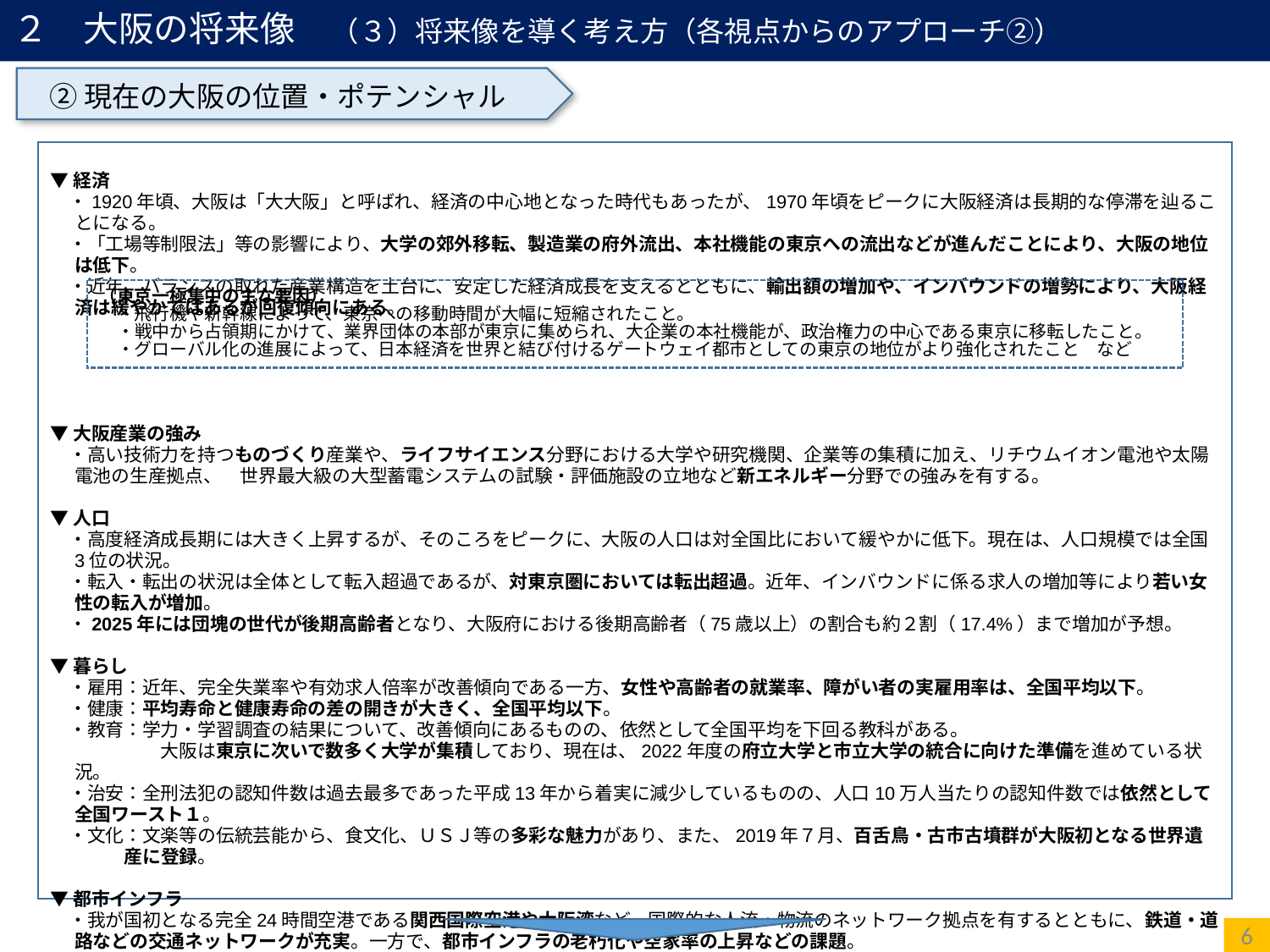

# ２　大阪の将来像　（３）将来像を導く考え方（各視点からのアプローチ②）

②現在の大阪の位置・ポテンシャル

▼経済
　・1920年頃、大阪は「大大阪」と呼ばれ、経済の中心地となった時代もあったが、1970年頃をピークに大阪経済は長期的な停滞を辿ることになる。
　・「工場等制限法」等の影響により、大学の郊外移転、製造業の府外流出、本社機能の東京への流出などが進んだことにより、大阪の地位は低下。
　・近年、バランスの取れた産業構造を土台に、安定した経済成長を支えるとともに、輸出額の増加や、インバウンドの増勢により、大阪経済は緩やかではあるが回復傾向にある。

▼大阪産業の強み
　・高い技術力を持つものづくり産業や、ライフサイエンス分野における大学や研究機関、企業等の集積に加え、リチウムイオン電池や太陽電池の生産拠点、　世界最大級の大型蓄電システムの試験・評価施設の立地など新エネルギー分野での強みを有する。

▼人口
　・高度経済成長期には大きく上昇するが、そのころをピークに、大阪の人口は対全国比において緩やかに低下。現在は、人口規模では全国3位の状況。
　・転入・転出の状況は全体として転入超過であるが、対東京圏においては転出超過。近年、インバウンドに係る求人の増加等により若い女性の転入が増加。
　・2025年には団塊の世代が後期高齢者となり、大阪府における後期高齢者（75歳以上）の割合も約２割（17.4%）まで増加が予想。

▼暮らし
　・雇用：近年、完全失業率や有効求人倍率が改善傾向である一方、女性や高齢者の就業率、障がい者の実雇用率は、全国平均以下。
　・健康：平均寿命と健康寿命の差の開きが大きく、全国平均以下。
　・教育：学力・学習調査の結果について、改善傾向にあるものの、依然として全国平均を下回る教科がある。
　　　　　　大阪は東京に次いで数多く大学が集積しており、現在は、2022年度の府立大学と市立大学の統合に向けた準備を進めている状況。
　・治安：全刑法犯の認知件数は過去最多であった平成13年から着実に減少しているものの、人口10万人当たりの認知件数では依然として全国ワースト１。
　・文化：文楽等の伝統芸能から、食文化、ＵＳＪ等の多彩な魅力があり、また、2019年７月、百舌鳥・古市古墳群が大阪初となる世界遺産に登録。

▼都市インフラ
　・我が国初となる完全24時間空港である関西国際空港や大阪湾など、国際的な人流・物流のネットワーク拠点を有するとともに、鉄道・道路などの交通ネットワークが充実。一方で、都市インフラの老朽化や空家率の上昇などの課題。

▼国際化への対応
　・留学生、外国人労働者ともに増加傾向。新たな在留資格である「特定技能」の創設により、今後さらに外国人労働者の増加が見込まれる。
　・国際会議の開催件数は、東京、福岡、京都を下回っている状況。今後、Ｇ２０大阪サミットの成果やＩＲ立地を契機として取組みの強化が必要。
（東京一極集中の主な要因）
　・飛行機や新幹線によって、東京への移動時間が大幅に短縮されたこと。
　・戦中から占領期にかけて、業界団体の本部が東京に集められ、大企業の本社機能が、政治権力の中心である東京に移転したこと。
　・グローバル化の進展によって、日本経済を世界と結び付けるゲートウェイ都市としての東京の地位がより強化されたこと　など
6